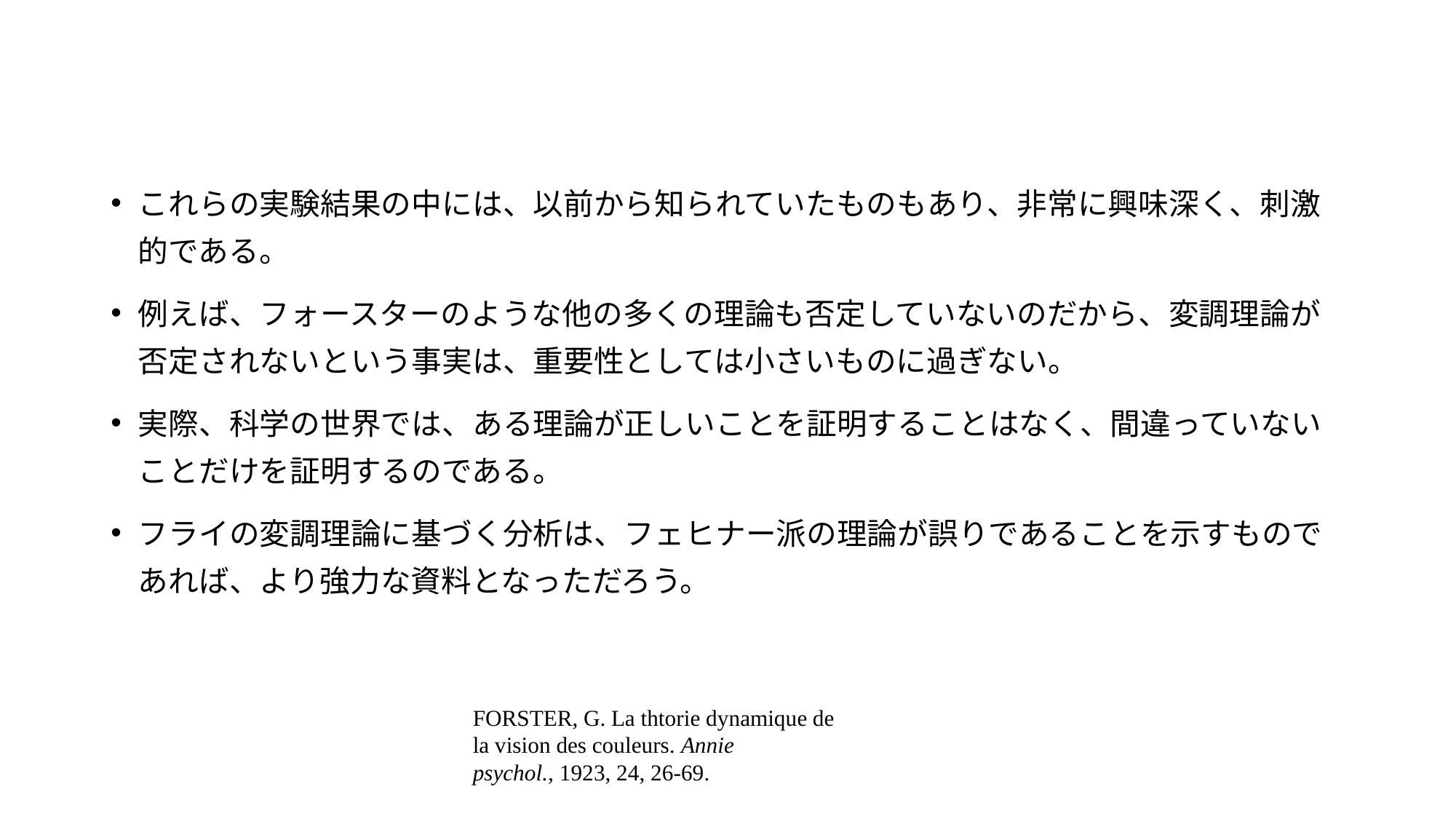

これらの実験結果の中には、以前から知られていたものもあり、非常に興味深く、刺激的である。
例えば、フォースターのような他の多くの理論も否定していないのだから、変調理論が否定されないという事実は、重要性としては小さいものに過ぎない。
実際、科学の世界では、ある理論が正しいことを証明することはなく、間違っていないことだけを証明するのである。
フライの変調理論に基づく分析は、フェヒナー派の理論が誤りであることを示すものであれば、より強力な資料となっただろう。
FORSTER, G. La thtorie dynamique de
la vision des couleurs. Annie
psychol., 1923, 24, 26-69.